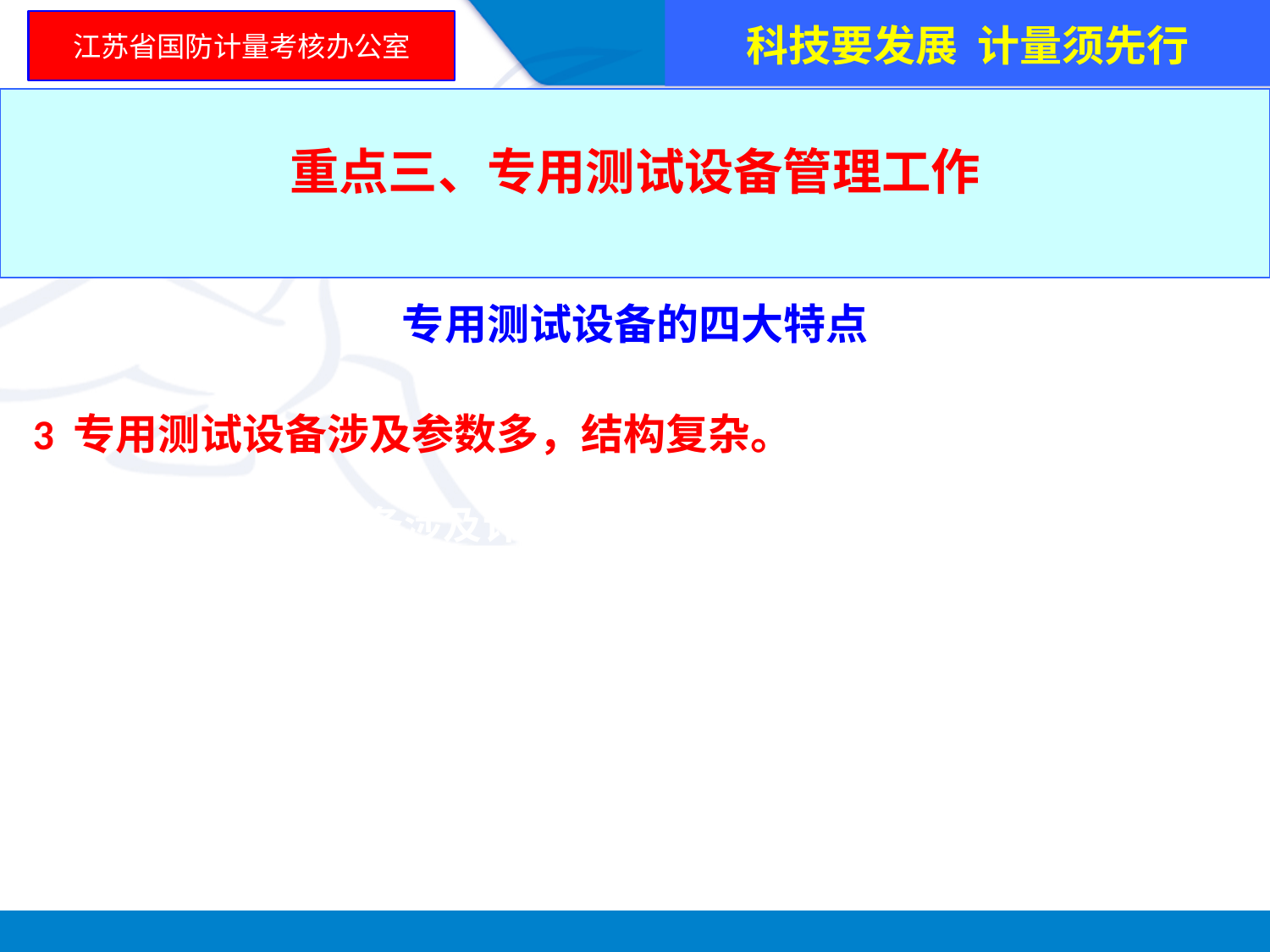

科技要发展  计量须先行
江苏省国防计量考核办公室
重点三、专用测试设备管理工作

专用测试设备的四大特点

3 专用测试设备涉及参数多，结构复杂。

    很多专用测试设备涉及计量专业参数多，大型专用测试设备通常包括了几何量、力学、热学、电磁学、无线电和时间频率等诸多专业。特别是以计算机为中心的大型自动综合测试设备，系统复杂、技术含量高、难度大，与型号产品的结构性能密切相关。随着科学技术发展和产品要求的提高，型号产品的分系统专用测试设备和总控设备间通过网络形式相联，组成分布式测试系统，系统中还包含了大量的专用测试软件，与硬件组成完整的测试系统，以完成型号产品的各项综合测试任务。